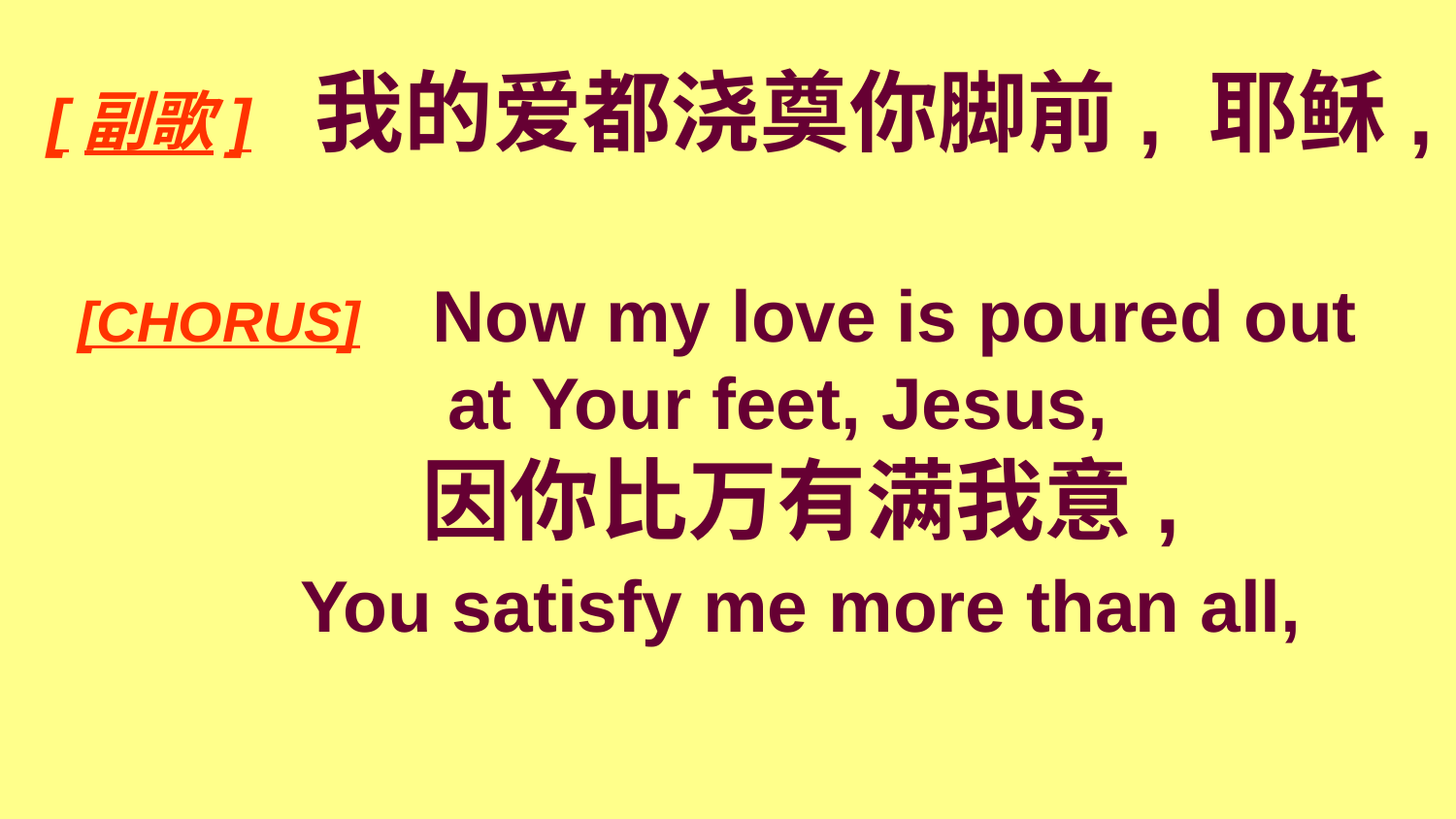

# [副歌]  我的爱都浇奠你脚前, 耶稣, [CHORUS]	    Now my love is poured out at Your feet, Jesus, 因你比万有满我意, You satisfy me more than all,